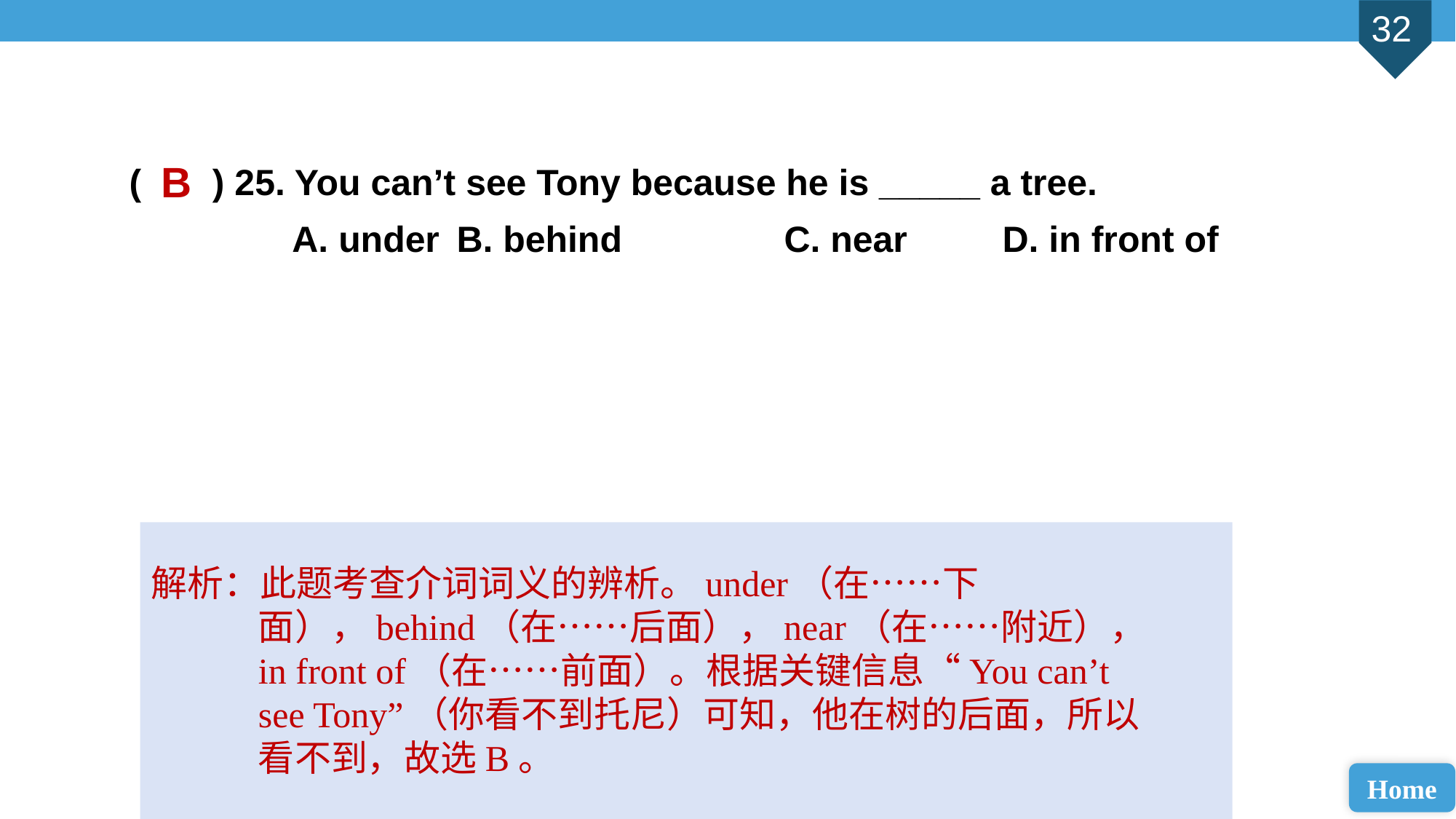

(       ) 25. You can’t see Tony because he is _____ a tree.
                A. under 	B. behind 		C. near 	D. in front of
B

解析：此题考查介词词义的辨析。under（在……下面），behind（在……后面），near（在……附近），in front of（在……前面）。根据关键信息“You can’t see Tony”（你看不到托尼）可知，他在树的后面，所以看不到，故选B。